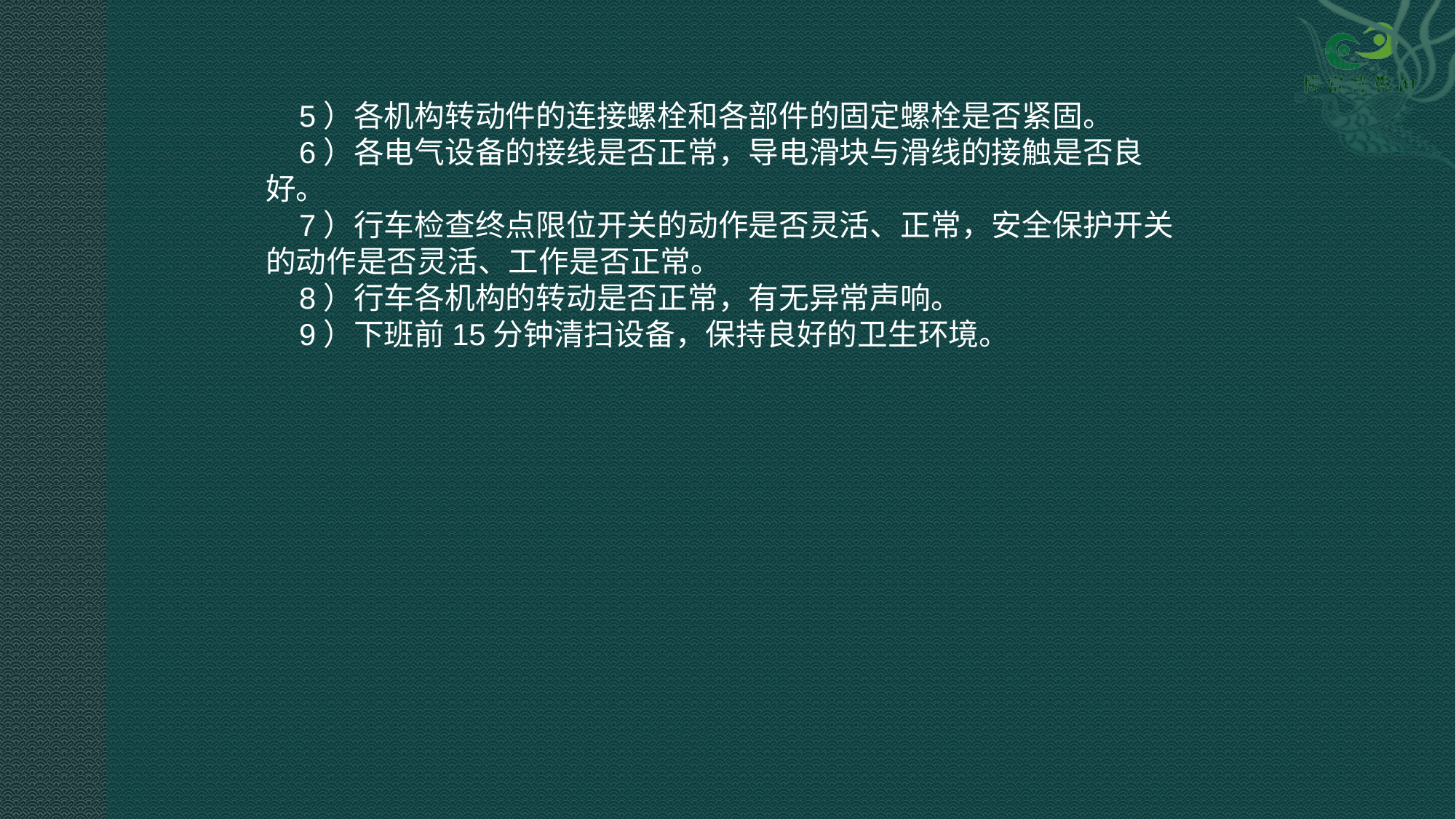

5）各机构转动件的连接螺栓和各部件的固定螺栓是否紧固。
    6）各电气设备的接线是否正常，导电滑块与滑线的接触是否良好。
    7）行车检查终点限位开关的动作是否灵活、正常，安全保护开关的动作是否灵活、工作是否正常。
    8）行车各机构的转动是否正常，有无异常声响。
    9）下班前15分钟清扫设备，保持良好的卫生环境。
34